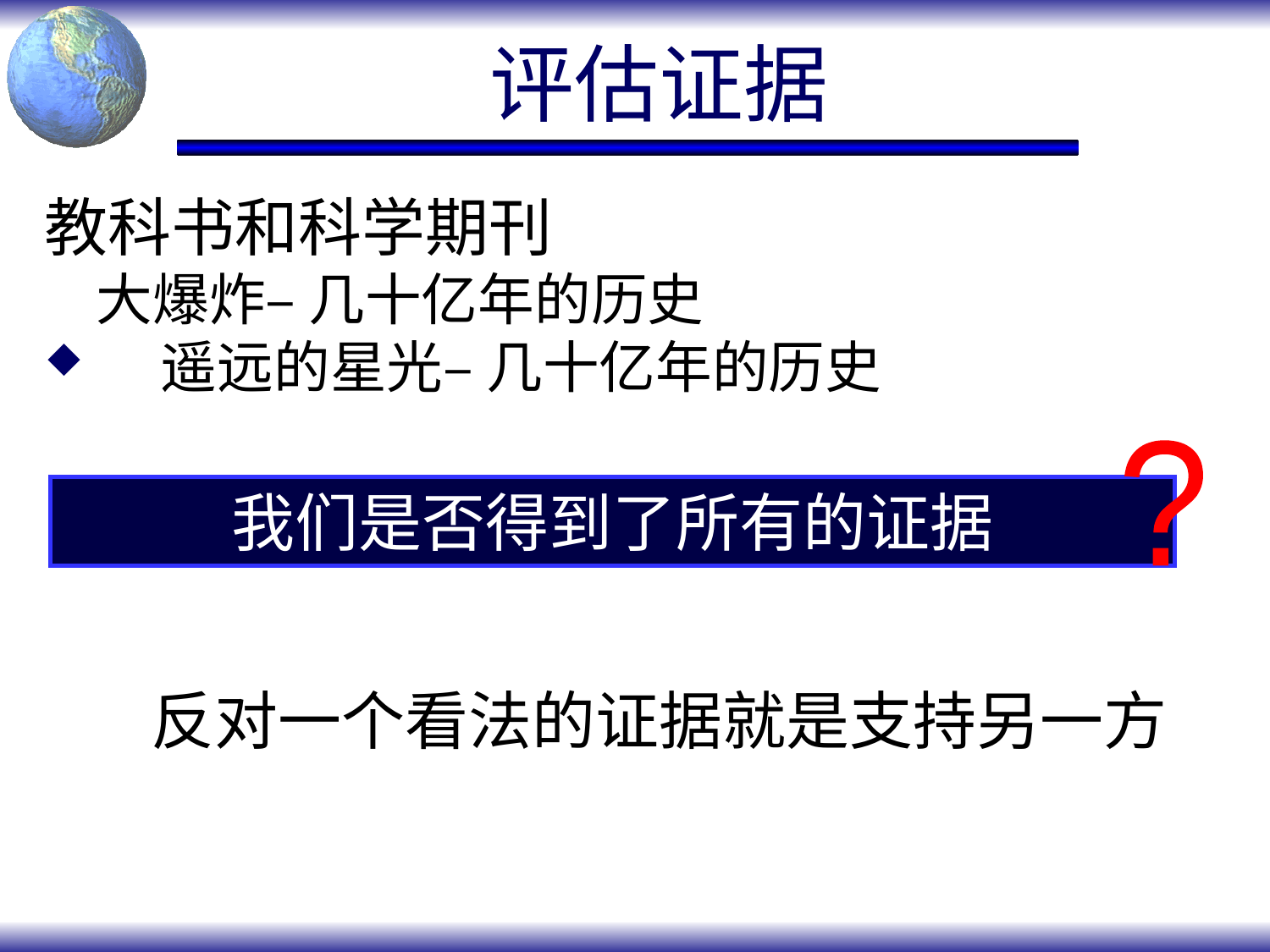

# 评估证据
教科书和科学期刊
   大爆炸– 几十亿年的历史
   遥远的星光– 几十亿年的历史
?
我们是否得到了所有的证据
反对一个看法的证据就是支持另一方